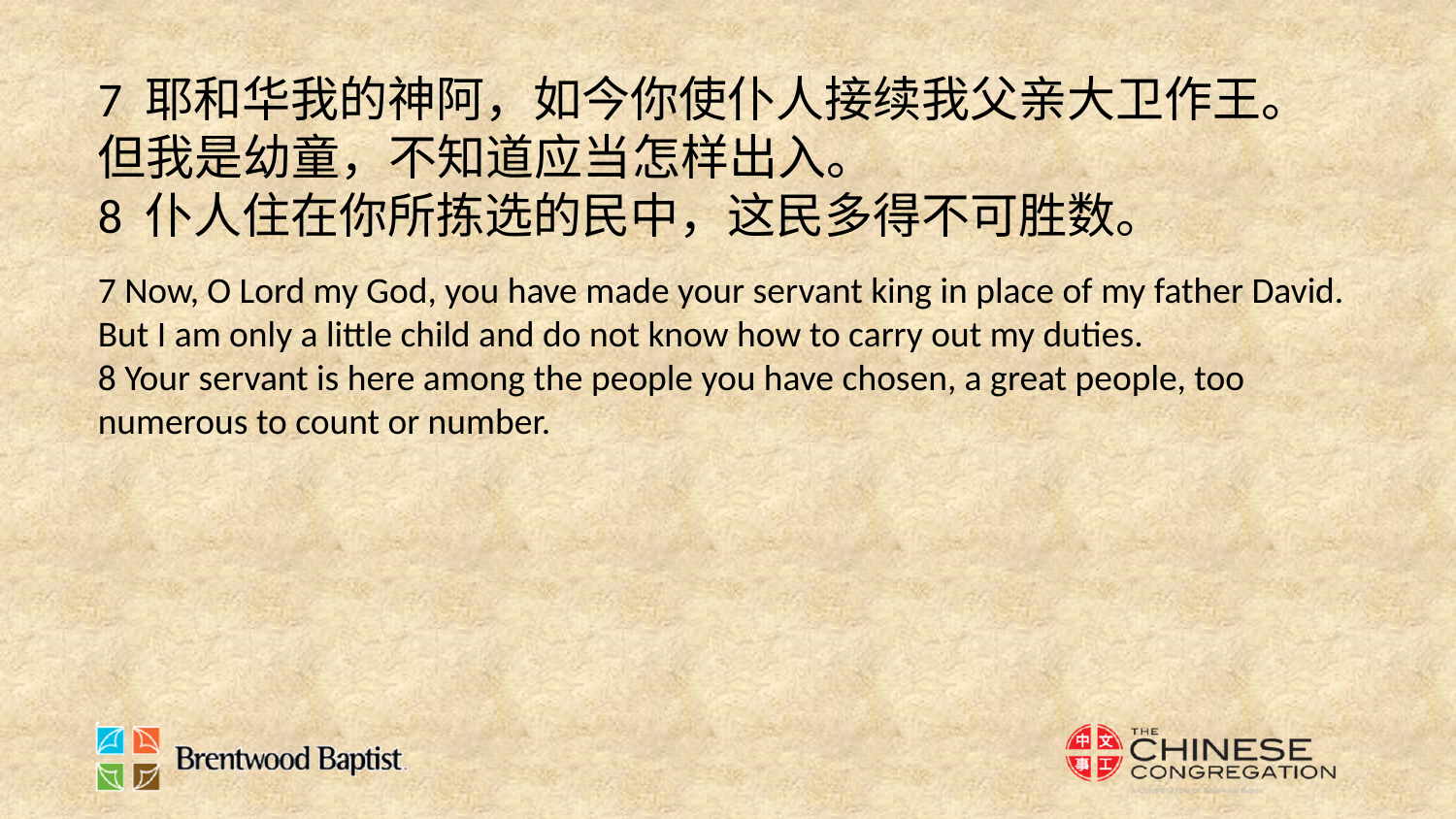

7 耶和华我的神阿，如今你使仆人接续我父亲大卫作王。但我是幼童，不知道应当怎样出入。
8 仆人住在你所拣选的民中，这民多得不可胜数。

7 Now, O Lord my God, you have made your servant king in place of my father David. But I am only a little child and do not know how to carry out my duties.
8 Your servant is here among the people you have chosen, a great people, too numerous to count or number.